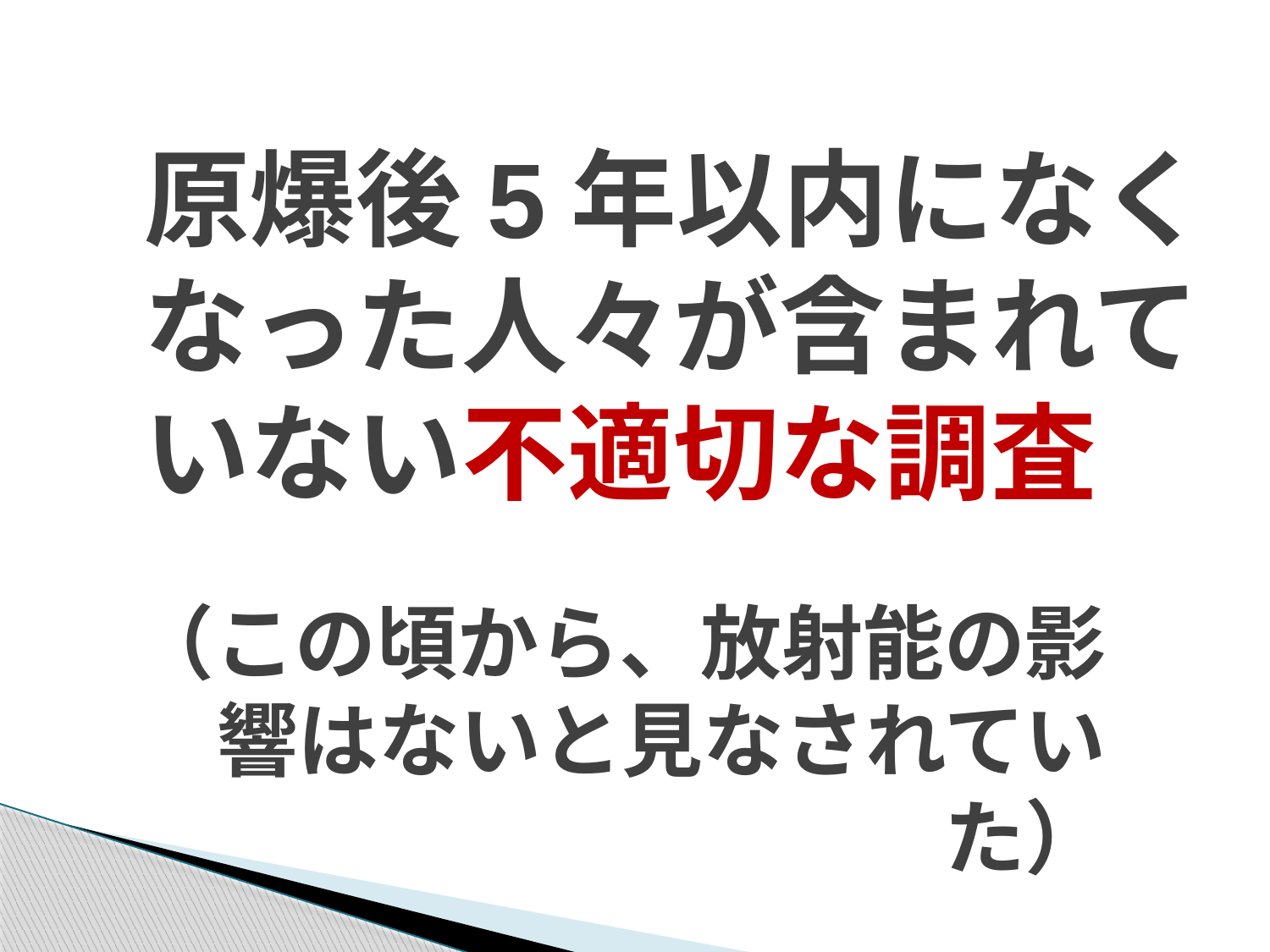

原爆後5年以内になくなった人々が含まれていない不適切な調査
（この頃から、放射能の影響はないと見なされていた）